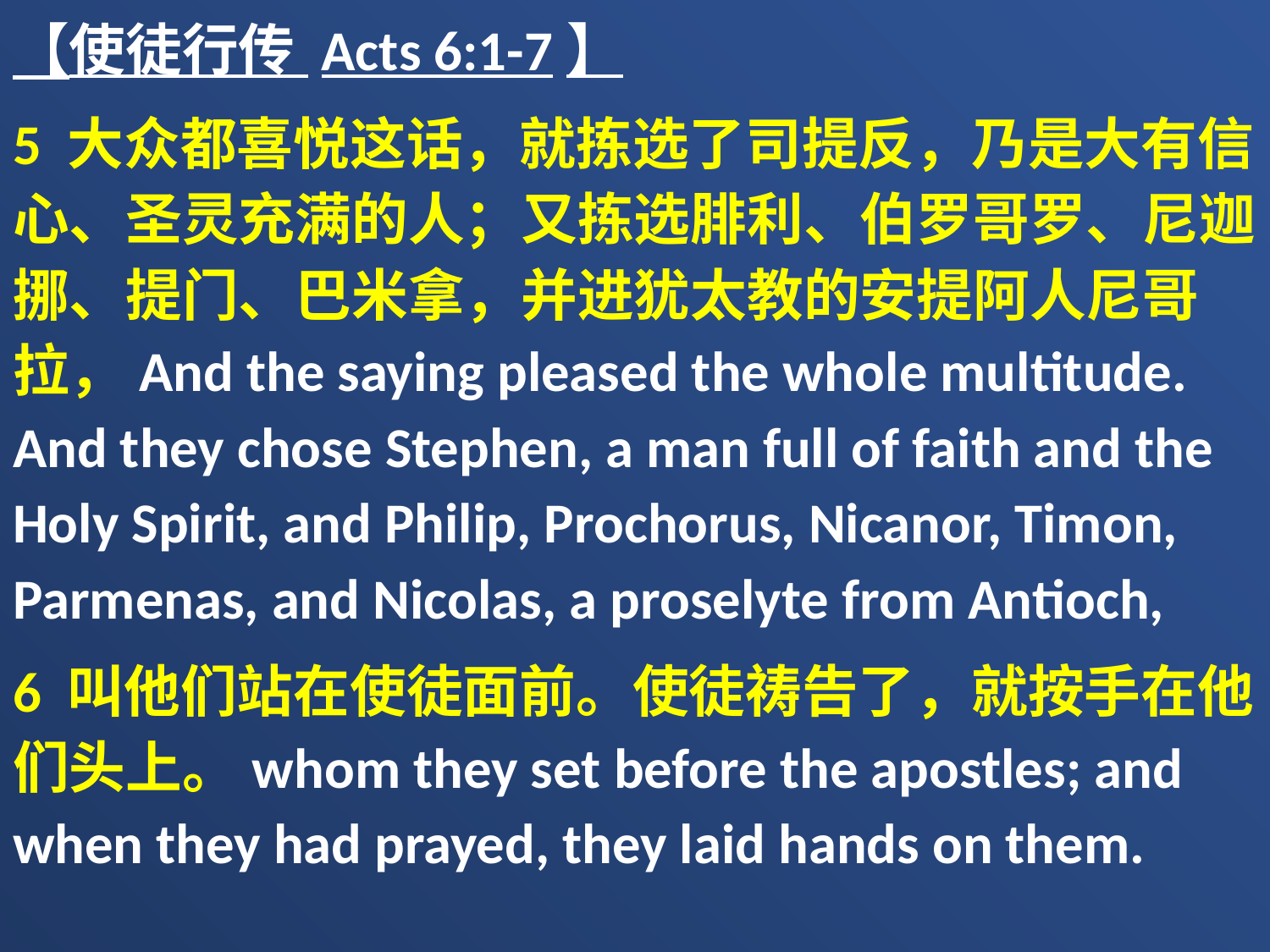

【使徒行传 Acts 6:1-7】
5 大众都喜悦这话，就拣选了司提反，乃是大有信心、圣灵充满的人；又拣选腓利、伯罗哥罗、尼迦挪、提门、巴米拿，并进犹太教的安提阿人尼哥拉，And the saying pleased the whole multitude. And they chose Stephen, a man full of faith and the Holy Spirit, and Philip, Prochorus, Nicanor, Timon, Parmenas, and Nicolas, a proselyte from Antioch,
6 叫他们站在使徒面前。使徒祷告了，就按手在他们头上。whom they set before the apostles; and when they had prayed, they laid hands on them.